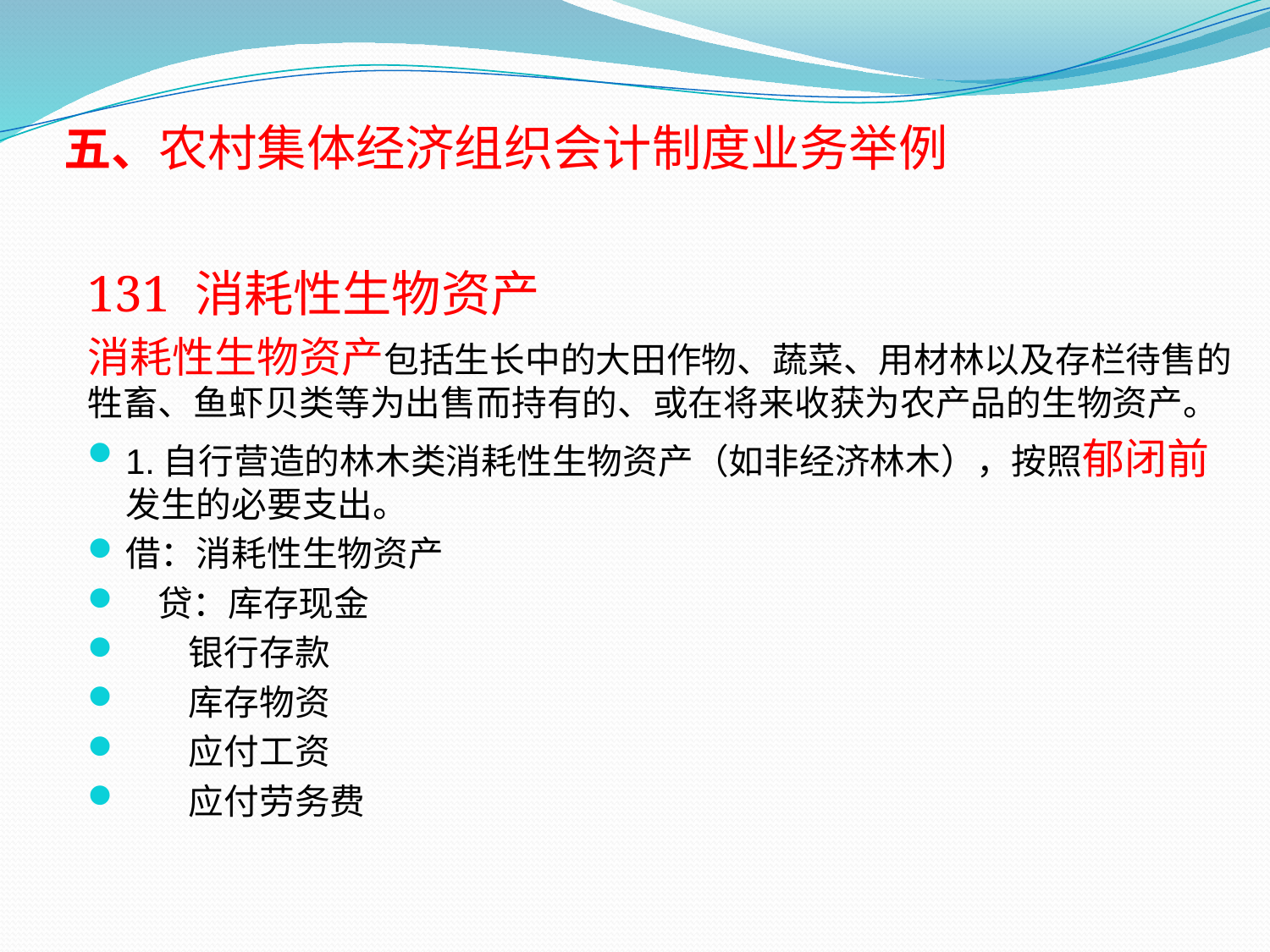

# 五、农村集体经济组织会计制度业务举例
131 消耗性生物资产
消耗性生物资产包括生长中的大田作物、蔬菜、用材林以及存栏待售的牲畜、鱼虾贝类等为出售而持有的、或在将来收获为农产品的生物资产。
1.自行营造的林木类消耗性生物资产（如非经济林木），按照郁闭前发生的必要支出。
借：消耗性生物资产
   贷：库存现金
       银行存款
       库存物资
       应付工资
       应付劳务费